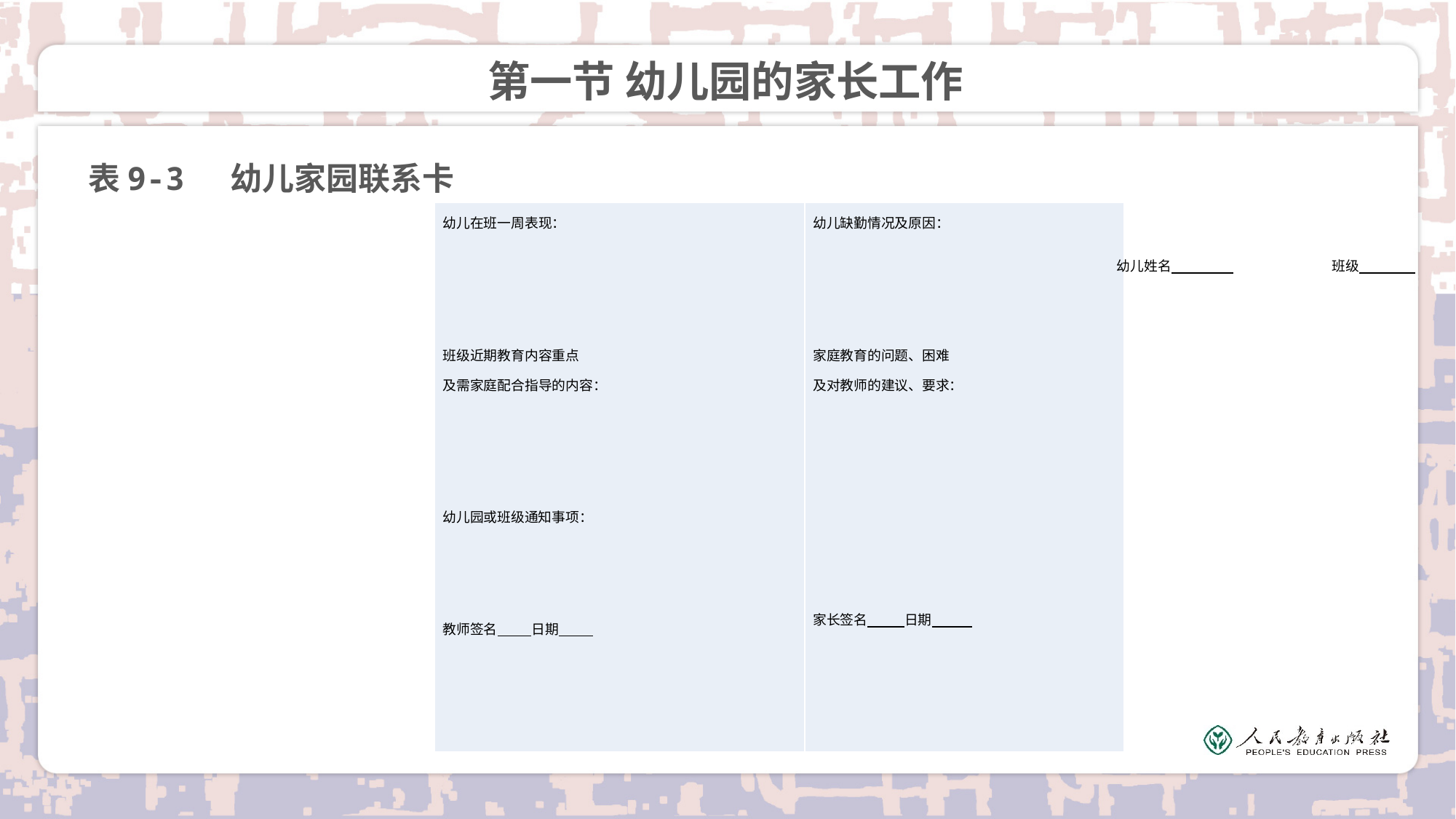

# 第一节 幼儿园的家长工作
表9-3  幼儿家园联系卡
| 幼儿在班一周表现：           班级近期教育内容重点 及需家庭配合指导的内容：           幼儿园或班级通知事项：         教师签名 日期 | 幼儿缺勤情况及原因：           家庭教育的问题、困难 及对教师的建议、要求：                     家长签名 日期 |
| --- | --- |
   幼儿姓名                                                    班级